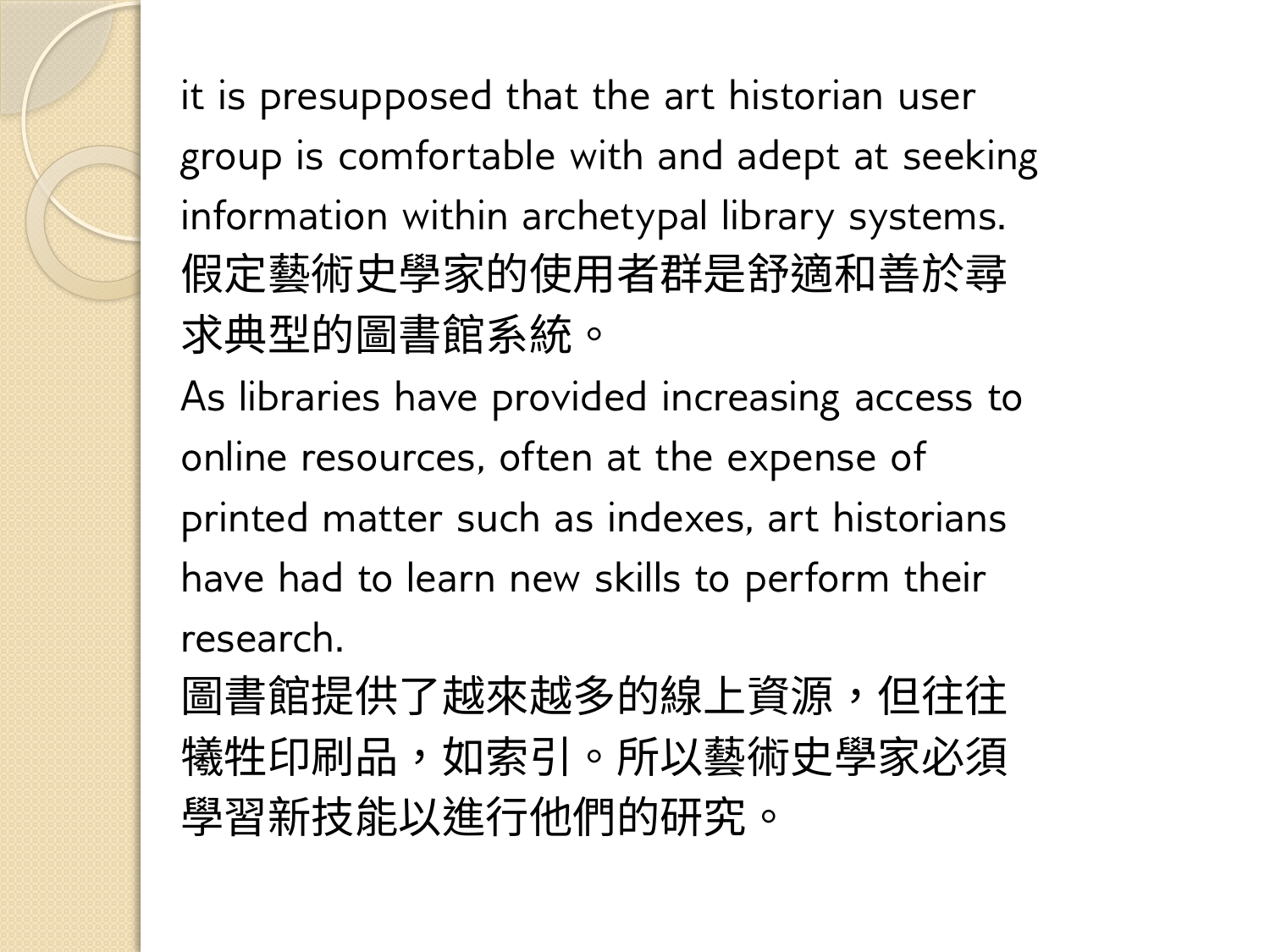

it is presupposed that the art historian user
group is comfortable with and adept at seeking
information within archetypal library systems.
假定藝術史學家的使用者群是舒適和善於尋
求典型的圖書館系統。
As libraries have provided increasing access to
online resources, often at the expense of
printed matter such as indexes, art historians
have had to learn new skills to perform their
research.
圖書館提供了越來越多的線上資源，但往往
犧牲印刷品，如索引。所以藝術史學家必須
學習新技能以進行他們的研究。